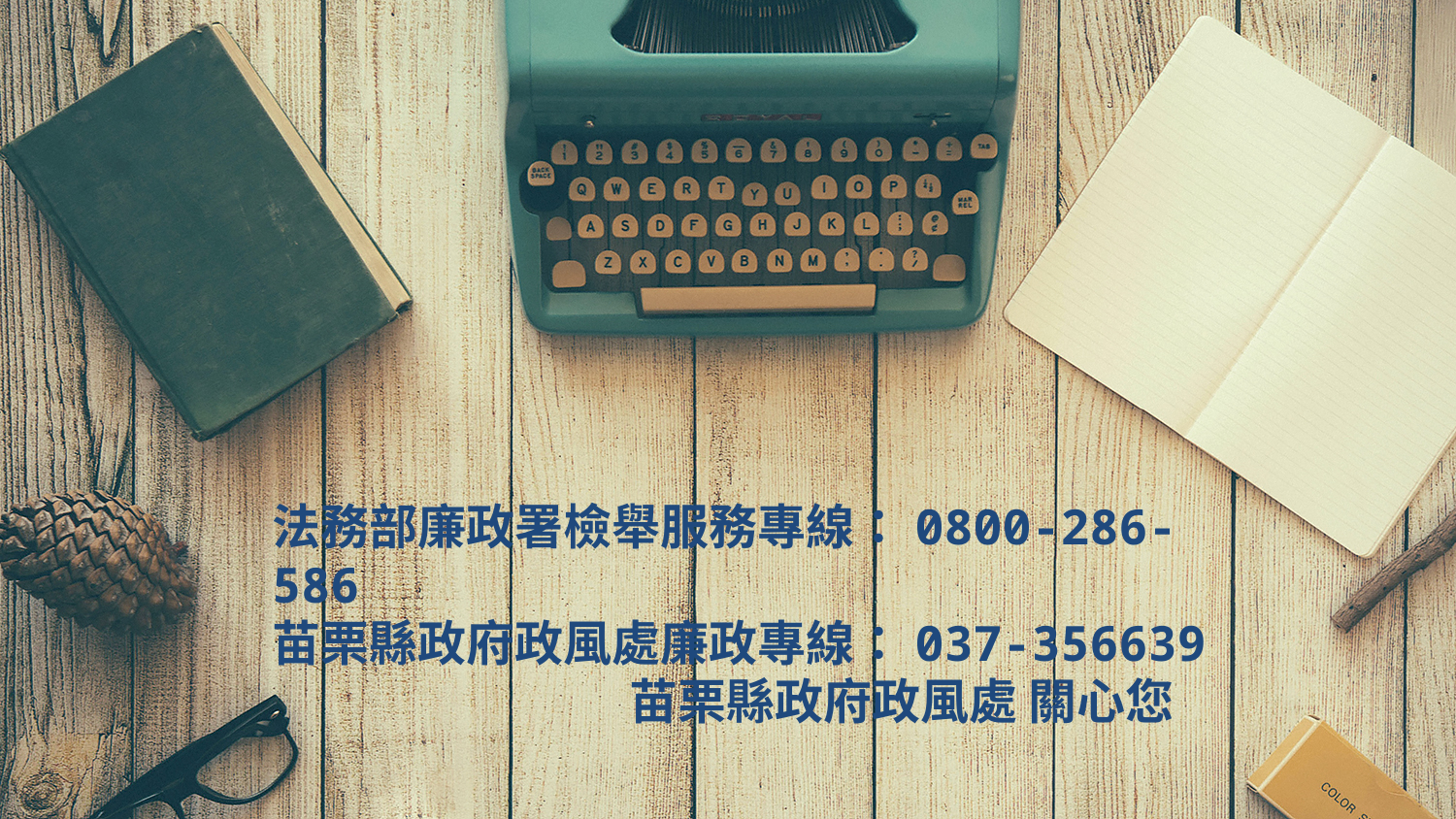

法務部廉政署檢舉服務專線：0800-286-586
苗栗縣政府政風處廉政專線：037-356639
苗栗縣政府政風處 關心您